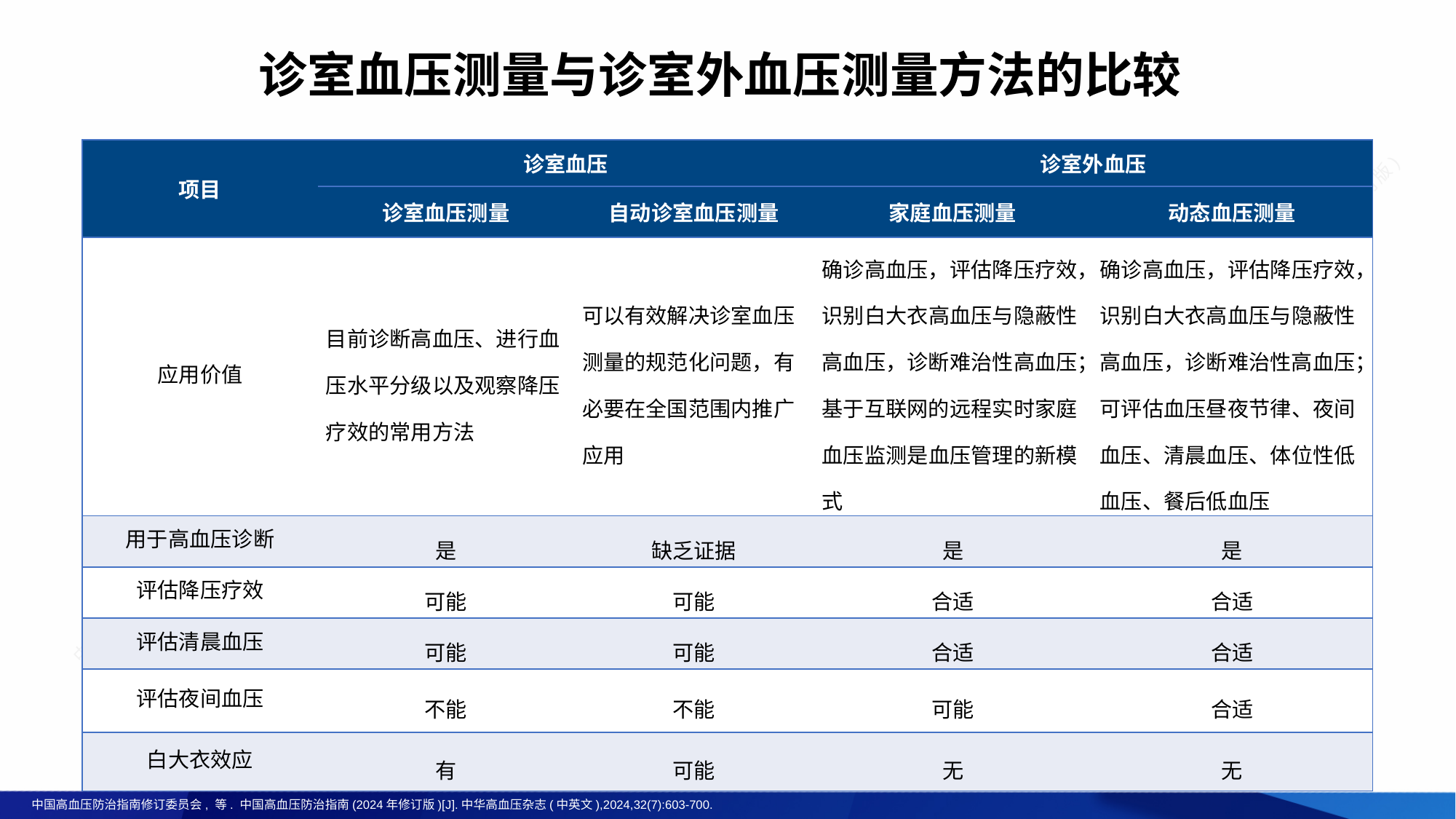

# 诊室血压测量与诊室外血压测量方法的比较
| 项目 | 诊室血压 |  | 诊室外血压 |  |
| --- | --- | --- | --- | --- |
|  | 诊室血压测量 | 自动诊室血压测量 | 家庭血压测量 | 动态血压测量 |
| 应用价值 | 目前诊断高血压、进行血压水平分级以及观察降压疗效的常用方法 | 可以有效解决诊室血压测量的规范化问题，有必要在全国范围内推广应用 | 确诊高血压，评估降压疗效，识别白大衣高血压与隐蔽性高血压，诊断难治性高血压；基于互联网的远程实时家庭血压监测是血压管理的新模式 | 确诊高血压，评估降压疗效，识别白大衣高血压与隐蔽性高血压，诊断难治性高血压；可评估血压昼夜节律、夜间血压、清晨血压、体位性低血压、餐后低血压 |
| 用于高血压诊断 | 是 | 缺乏证据 | 是 | 是 |
| 评估降压疗效 | 可能 | 可能 | 合适 | 合适 |
| 评估清晨血压 | 可能 | 可能 | 合适 | 合适 |
| 评估夜间血压 | 不能 | 不能 | 可能 | 合适 |
| 白大衣效应 | 有 | 可能 | 无 | 无 |